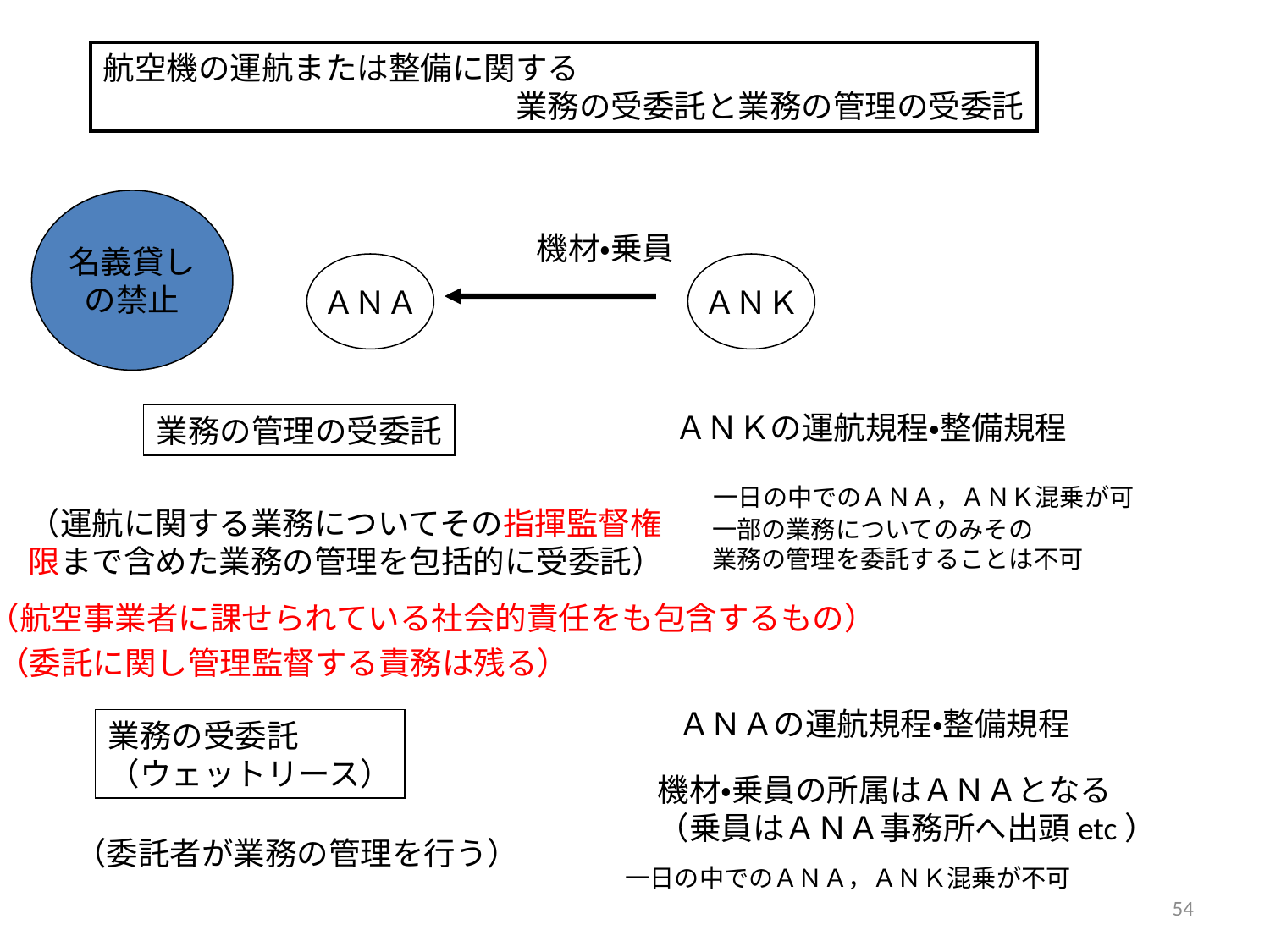

航空機の運航または整備に関する
　　　　　　　　　　　　　業務の受委託と業務の管理の受委託
名義貸し
の禁止
機材・乗員
ＡＮＡ
ＡＮＫ

ＡＮＫの運航規程・整備規程
業務の管理の受委託
一日の中でのＡＮＡ，ＡＮＫ混乗が可
（運航に関する業務についてその指揮監督権
限まで含めた業務の管理を包括的に受委託）
一部の業務についてのみその
業務の管理を委託することは不可
（航空事業者に課せられている社会的責任をも包含するもの）
（委託に関し管理監督する責務は残る）
ＡＮＡの運航規程・整備規程
業務の受委託
（ウェットリース）
機材・乗員の所属はＡＮＡとなる
（乗員はＡＮＡ事務所へ出頭etc）
（委託者が業務の管理を行う）
一日の中でのＡＮＡ，ＡＮＫ混乗が不可
54